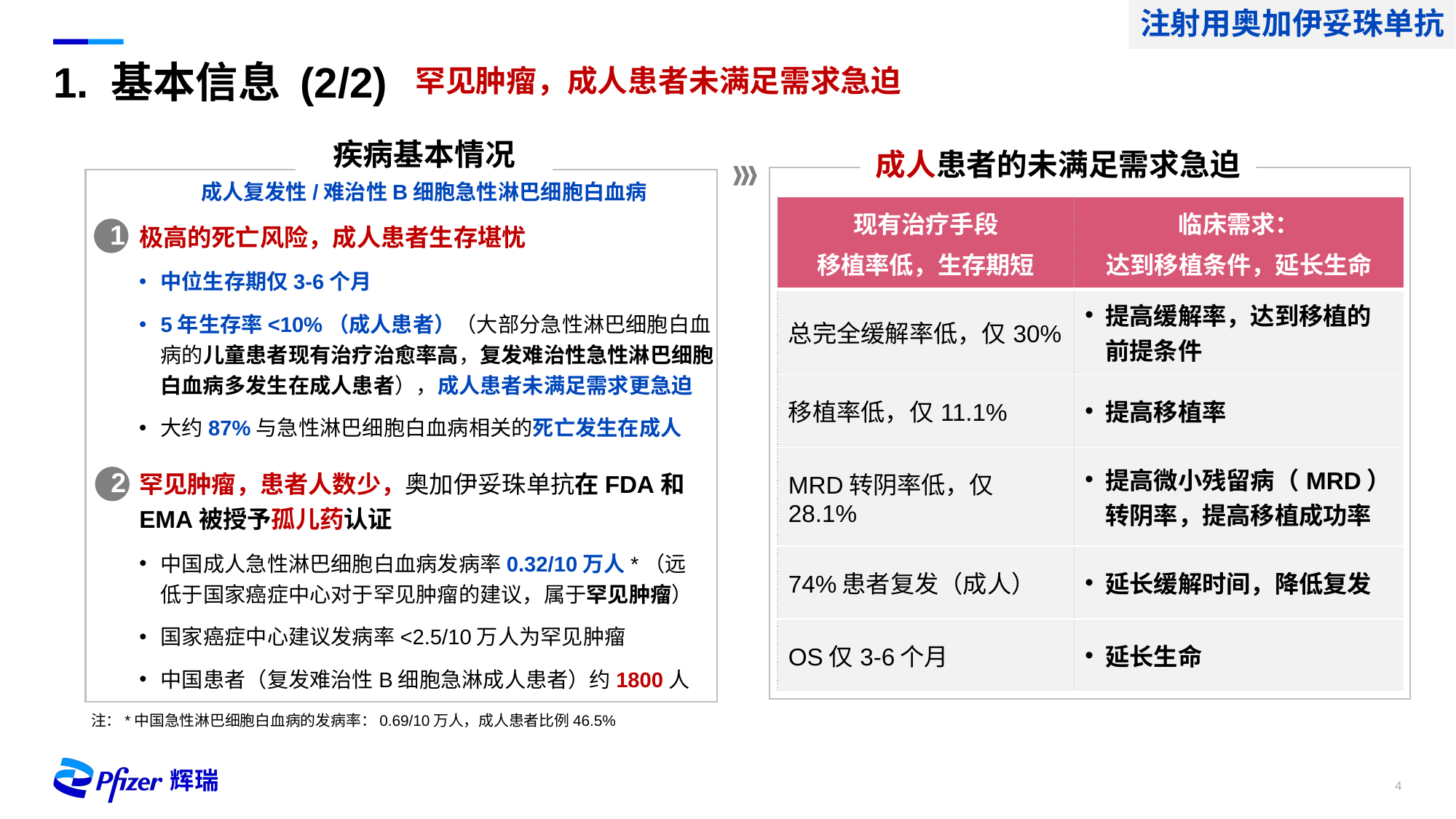

注射用奥加伊妥珠单抗
# 1. 基本信息 (2/2)
罕见肿瘤，成人患者未满足需求急迫
成人患者的未满足需求急迫

疾病基本情况
成人复发性/难治性B细胞急性淋巴细胞白血病

| 现有治疗手段 移植率低，生存期短 | 临床需求： 达到移植条件，延长生命 |
| --- | --- |
| 总完全缓解率低，仅30% | 提高缓解率，达到移植的前提条件 |
| 移植率低，仅11.1% | 提高移植率 |
| MRD转阴率低，仅28.1% | 提高微小残留病（MRD）转阴率，提高移植成功率 |
| 74%患者复发（成人） | 延长缓解时间，降低复发 |
| OS仅3-6个月 | 延长生命 |
极高的死亡风险，成人患者生存堪忧
中位生存期仅3-6个月
5年生存率<10%（成人患者）（大部分急性淋巴细胞白血病的儿童患者现有治疗治愈率高，复发难治性急性淋巴细胞白血病多发生在成人患者），成人患者未满足需求更急迫
大约87%与急性淋巴细胞白血病相关的死亡发生在成人
1
罕见肿瘤，患者人数少，奥加伊妥珠单抗在FDA和EMA被授予孤儿药认证
中国成人急性淋巴细胞白血病发病率0.32/10万人*（远低于国家癌症中心对于罕见肿瘤的建议，属于罕见肿瘤）
国家癌症中心建议发病率<2.5/10万人为罕见肿瘤
中国患者（复发难治性B细胞急淋成人患者）约1800人
2

注：*中国急性淋巴细胞白血病的发病率：0.69/10万人，成人患者比例46.5%